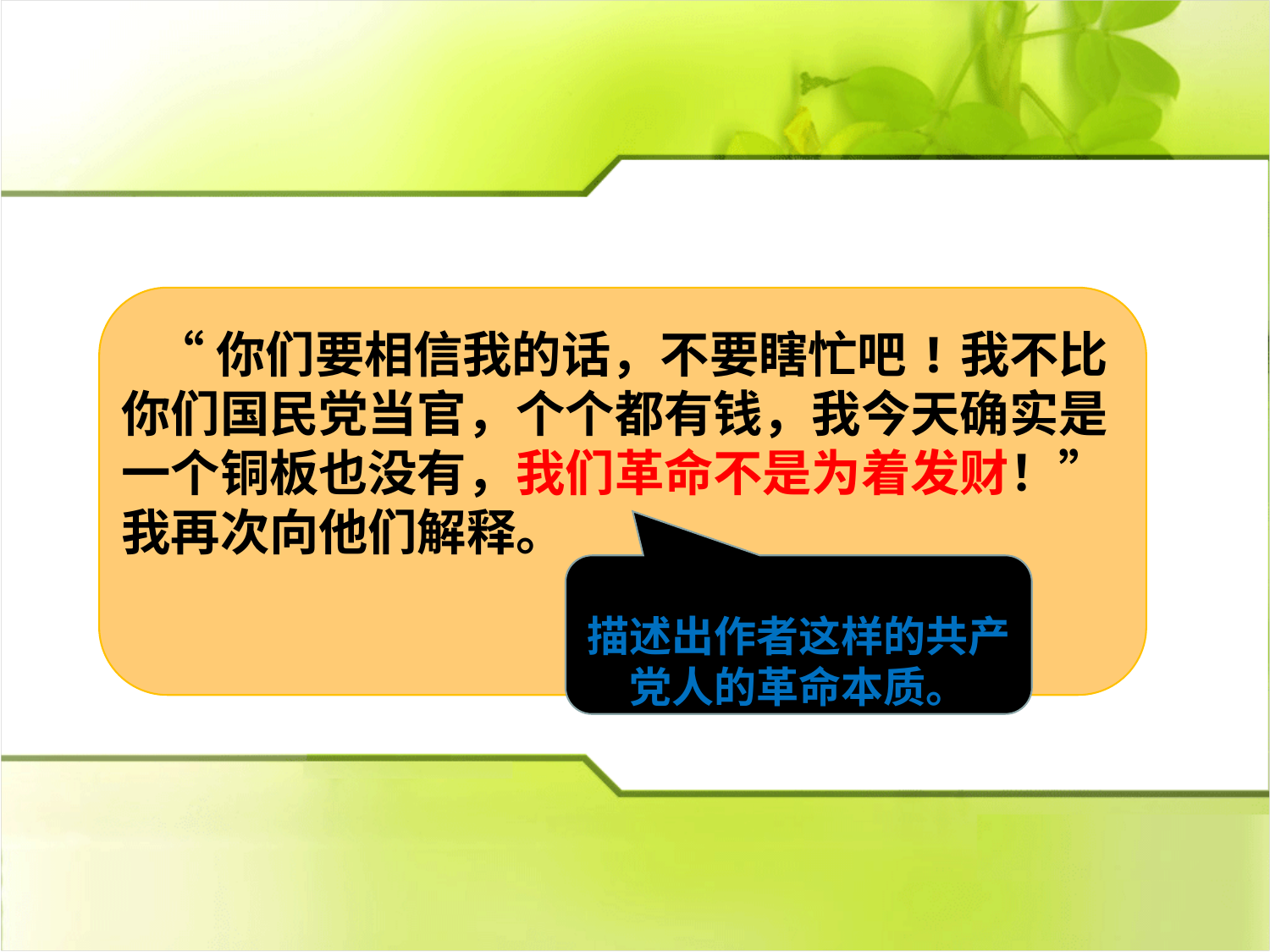

“你们要相信我的话，不要瞎忙吧!我不比你们国民党当官，个个都有钱，我今天确实是一个铜板也没有，我们革命不是为着发财！”我再次向他们解释。

语言描写：
描述出作者这样的共产党人的革命本质。